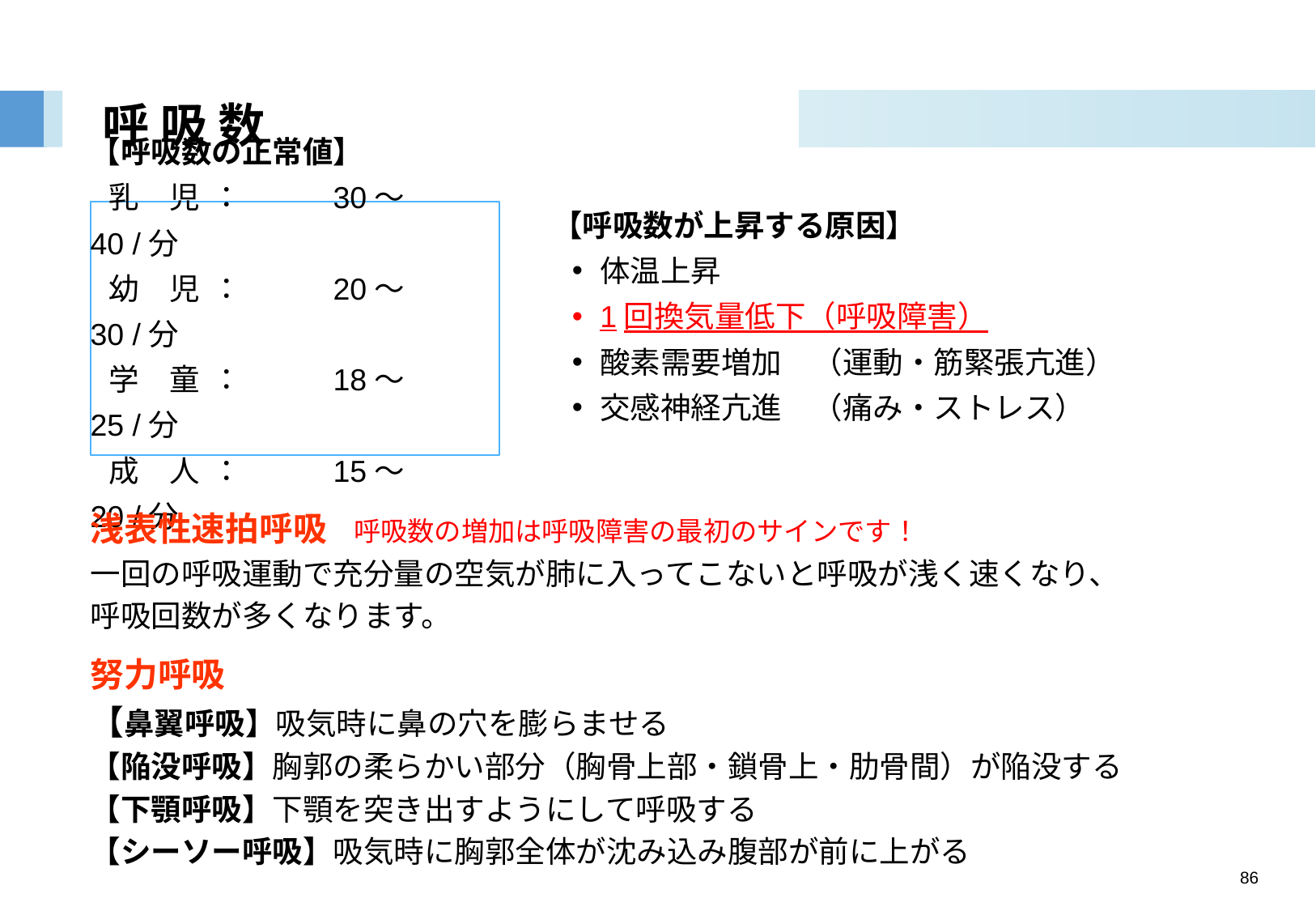

# 呼 吸 数
【呼吸数が上昇する原因】
体温上昇
1回換気量低下（呼吸障害）
酸素需要増加　（運動・筋緊張亢進）
交感神経亢進　（痛み・ストレス）
【呼吸数の正常値】
乳　児	：	30〜40 /分
幼　児	：	20〜30 /分
学　童	：	18〜25 /分
成　人	：	15〜20 /分
浅表性速拍呼吸　呼吸数の増加は呼吸障害の最初のサインです！
一回の呼吸運動で充分量の空気が肺に入ってこないと呼吸が浅く速くなり、
呼吸回数が多くなります。
努力呼吸
【鼻翼呼吸】吸気時に鼻の穴を膨らませる
【陥没呼吸】胸郭の柔らかい部分（胸骨上部・鎖骨上・肋骨間）が陥没する
【下顎呼吸】下顎を突き出すようにして呼吸する
【シーソー呼吸】吸気時に胸郭全体が沈み込み腹部が前に上がる
86